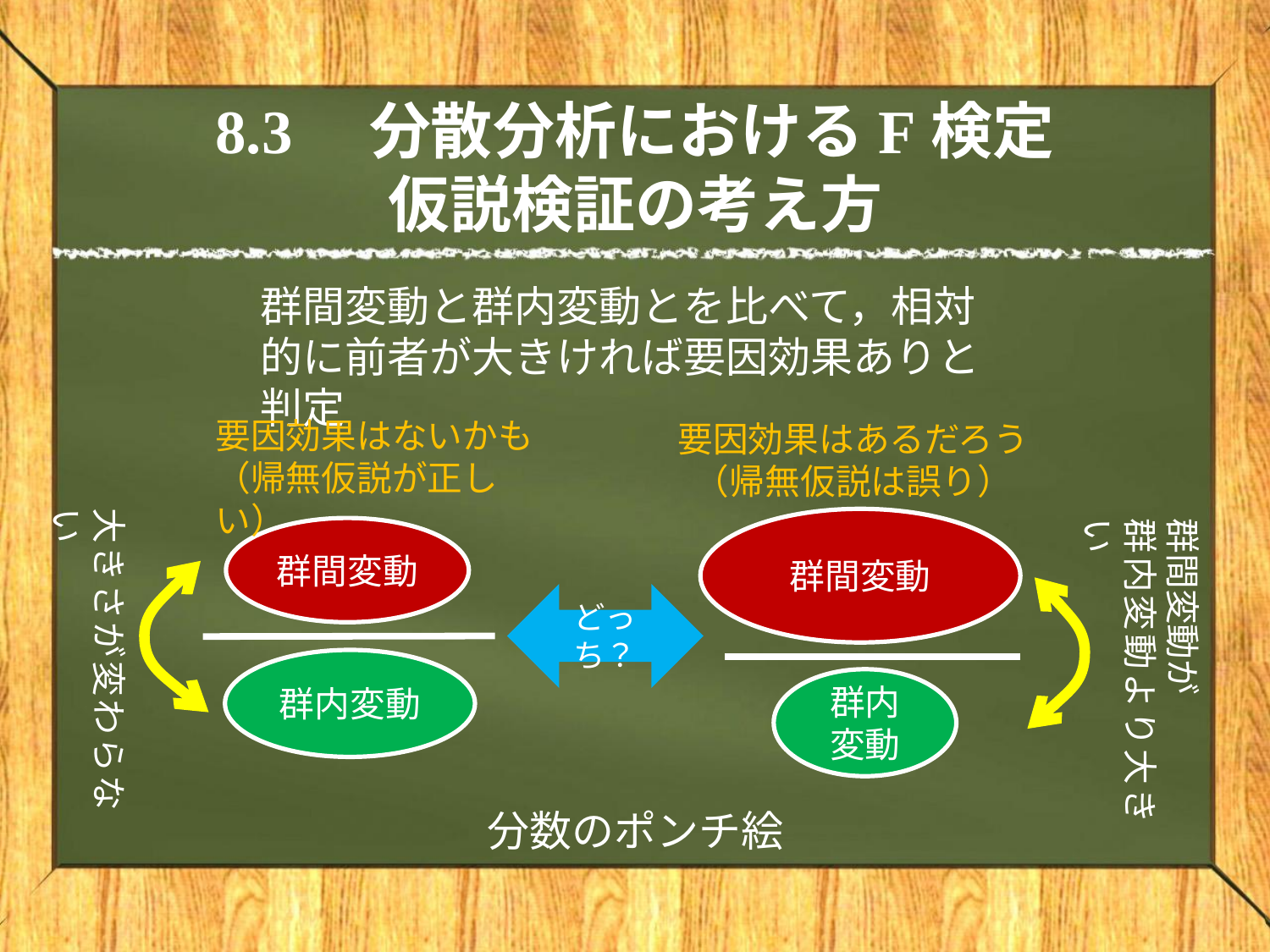

# 8.3　分散分析におけるF検定 仮説検証の考え方
群間変動と群内変動とを比べて，相対的に前者が大きければ要因効果ありと判定
要因効果はないかも
（帰無仮説が正しい）
要因効果はあるだろう
（帰無仮説は誤り）
大きさが変わらない
群間変動が
群内変動より大きい
群間変動
群間変動

どっち？
群内変動
群内変動
分数のポンチ絵